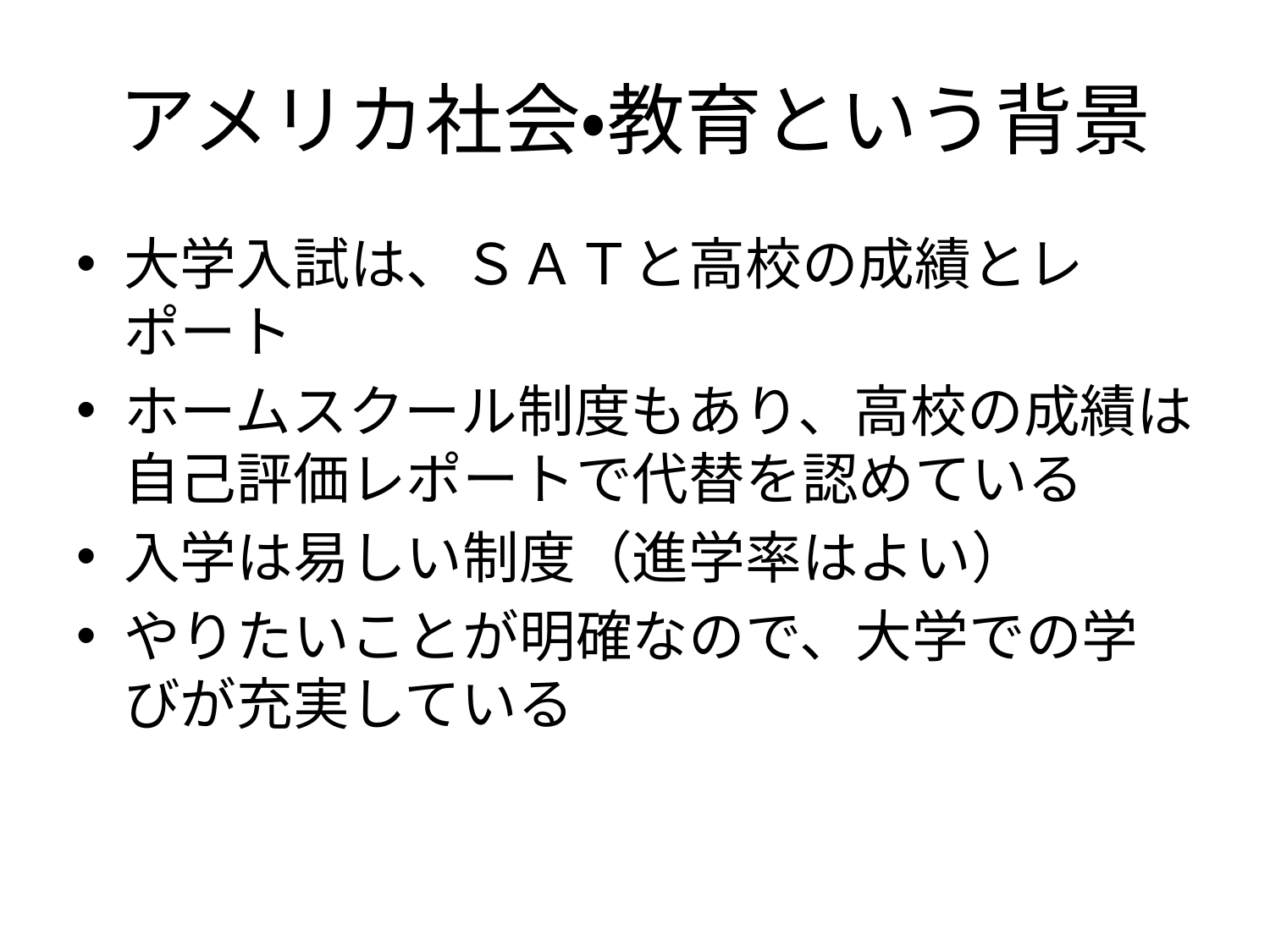

# アメリカ社会・教育という背景
大学入試は、ＳＡＴと高校の成績とレポート
ホームスクール制度もあり、高校の成績は自己評価レポートで代替を認めている
入学は易しい制度（進学率はよい）
やりたいことが明確なので、大学での学びが充実している